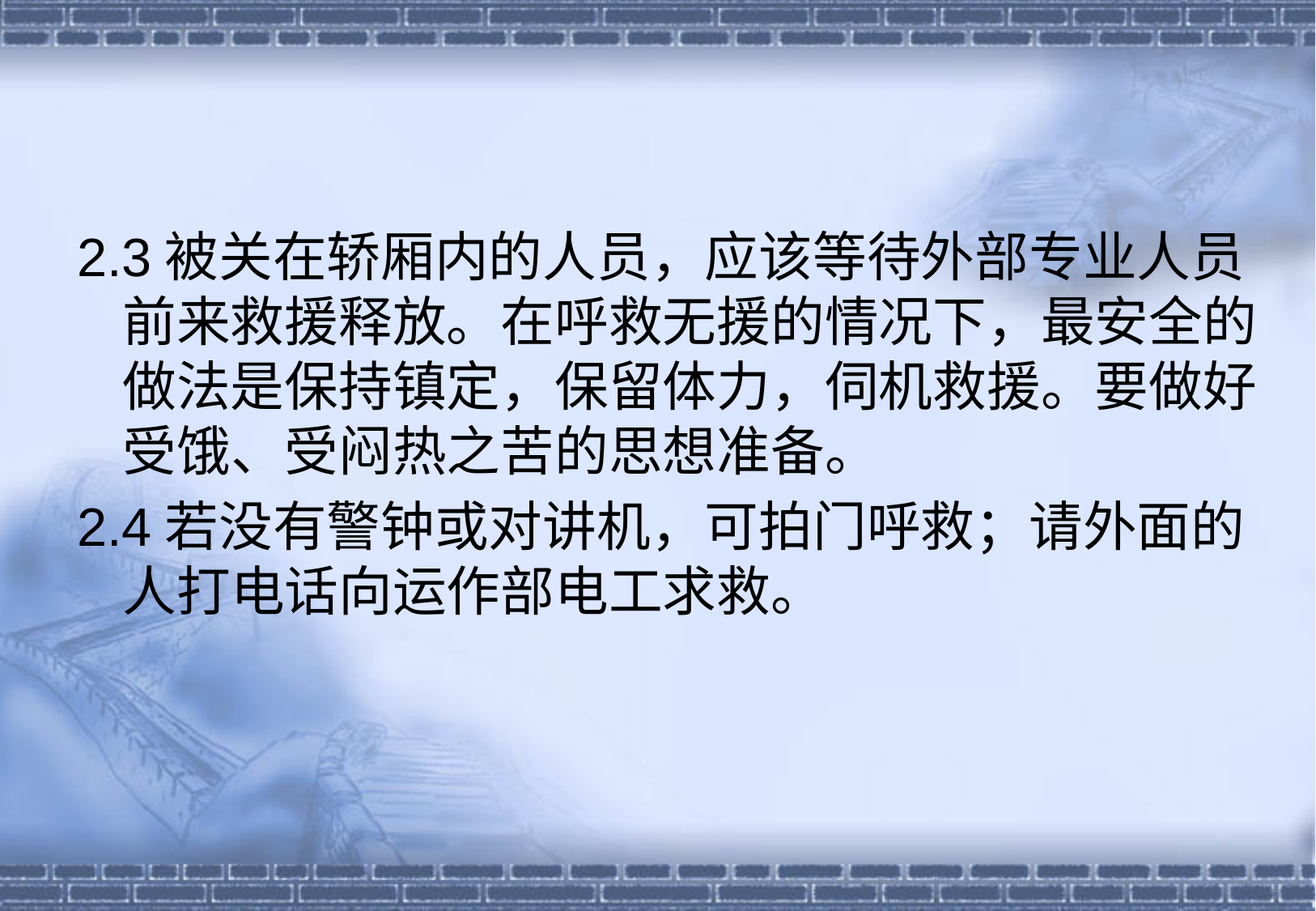

2.3被关在轿厢内的人员，应该等待外部专业人员前来救援释放。在呼救无援的情况下，最安全的做法是保持镇定，保留体力，伺机救援。要做好受饿、受闷热之苦的思想准备。
2.4若没有警钟或对讲机，可拍门呼救；请外面的人打电话向运作部电工求救。